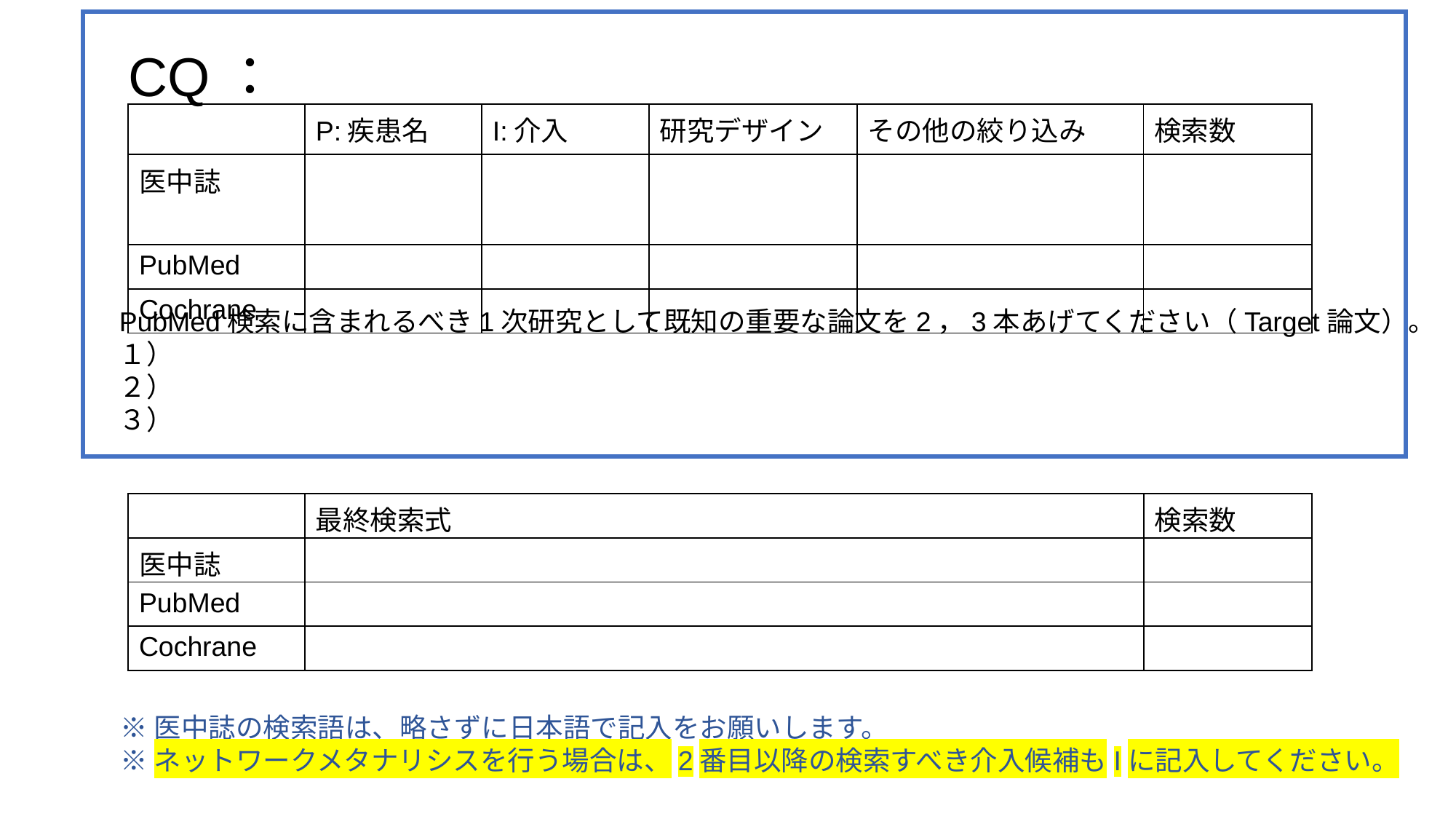

# CQ：

|  | P:疾患名 | I:介入 | 研究デザイン | その他の絞り込み | 検索数 |
| --- | --- | --- | --- | --- | --- |
| 医中誌 |  |  |  |  |  |
| PubMed |  |  |  |  |  |
| Cochrane |  |  |  |  |  |
PubMed検索に含まれるべき1次研究として既知の重要な論文を2，3本あげてください（Target論文）。
１）
２）
３）
|  | 最終検索式 | 検索数 |
| --- | --- | --- |
| 医中誌 |  |  |
| PubMed |  |  |
| Cochrane |  |  |
※医中誌の検索語は、略さずに日本語で記入をお願いします。
※ネットワークメタナリシスを行う場合は、2番目以降の検索すべき介入候補もIに記入してください。